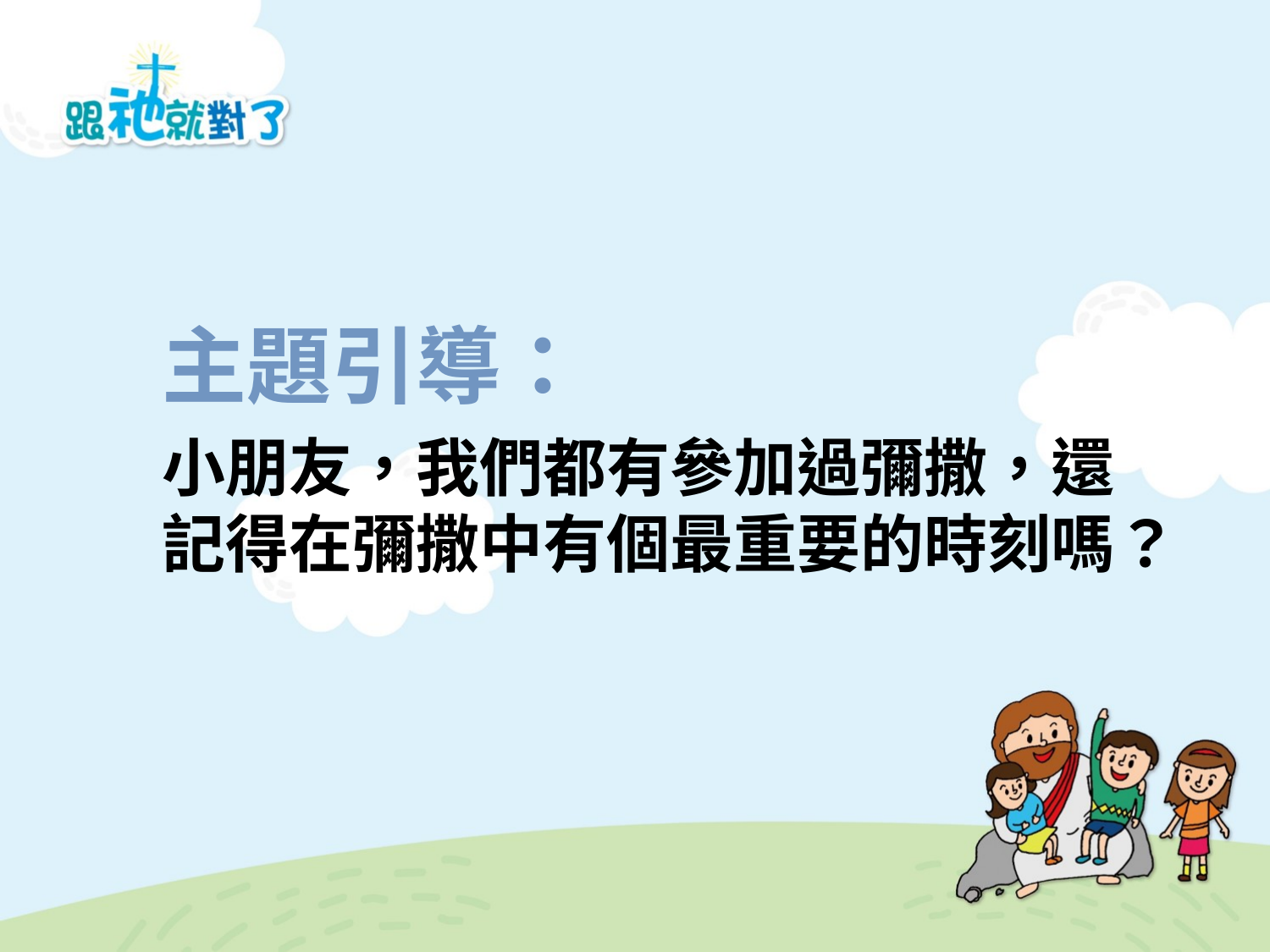

主題引導：
小朋友，我們都有參加過彌撒，還記得在彌撒中有個最重要的時刻嗎？